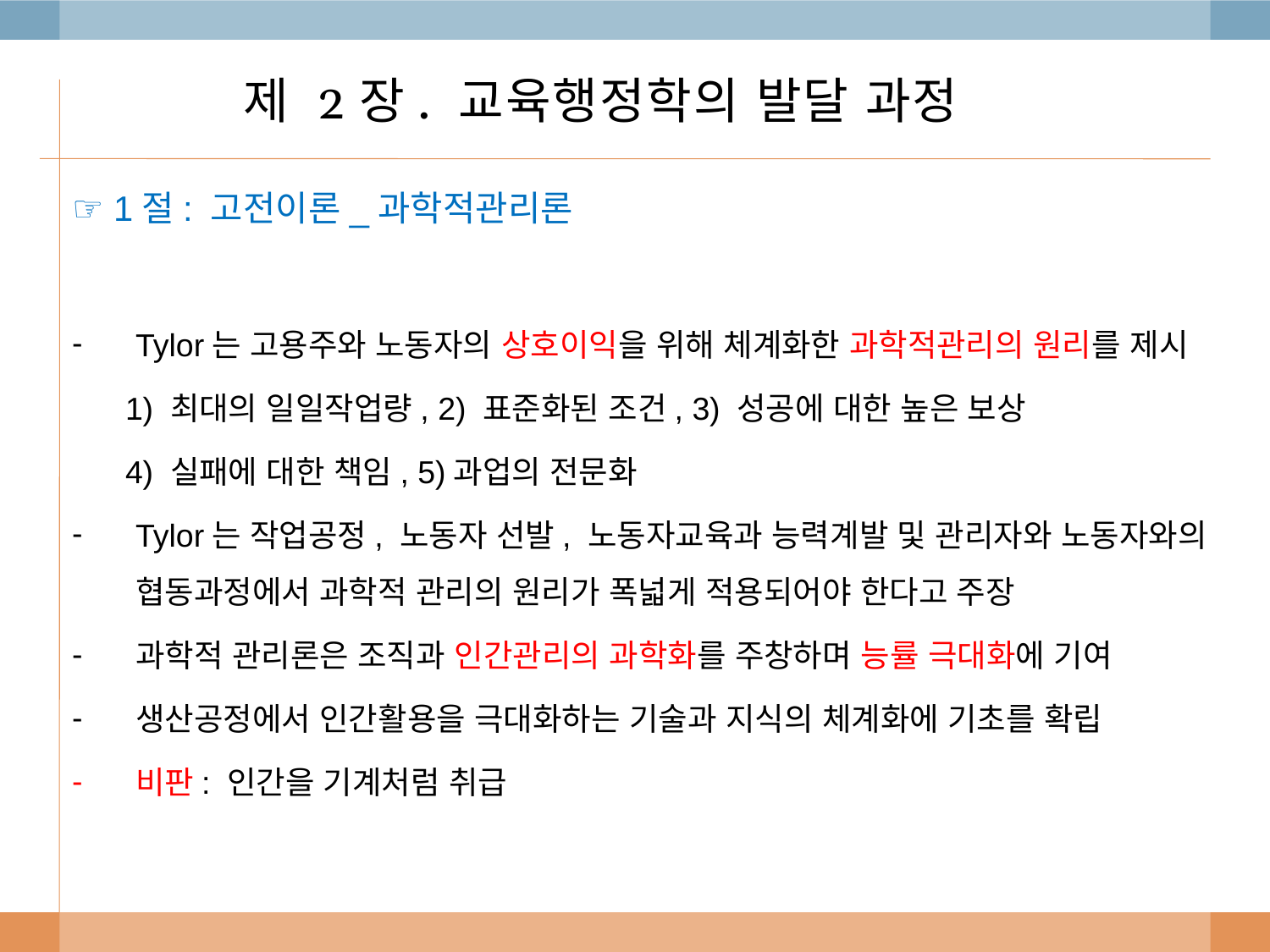

# 제 2장. 교육행정학의 발달 과정
☞ 1절: 고전이론_과학적관리론

Tylor는 고용주와 노동자의 상호이익을 위해 체계화한 과학적관리의 원리를 제시
      1) 최대의 일일작업량, 2) 표준화된 조건, 3) 성공에 대한 높은 보상
      4) 실패에 대한 책임, 5)과업의 전문화
Tylor는 작업공정, 노동자 선발, 노동자교육과 능력계발 및 관리자와 노동자와의 협동과정에서 과학적 관리의 원리가 폭넓게 적용되어야 한다고 주장
과학적 관리론은 조직과 인간관리의 과학화를 주창하며 능률 극대화에 기여
생산공정에서 인간활용을 극대화하는 기술과 지식의 체계화에 기초를 확립
비판: 인간을 기계처럼 취급